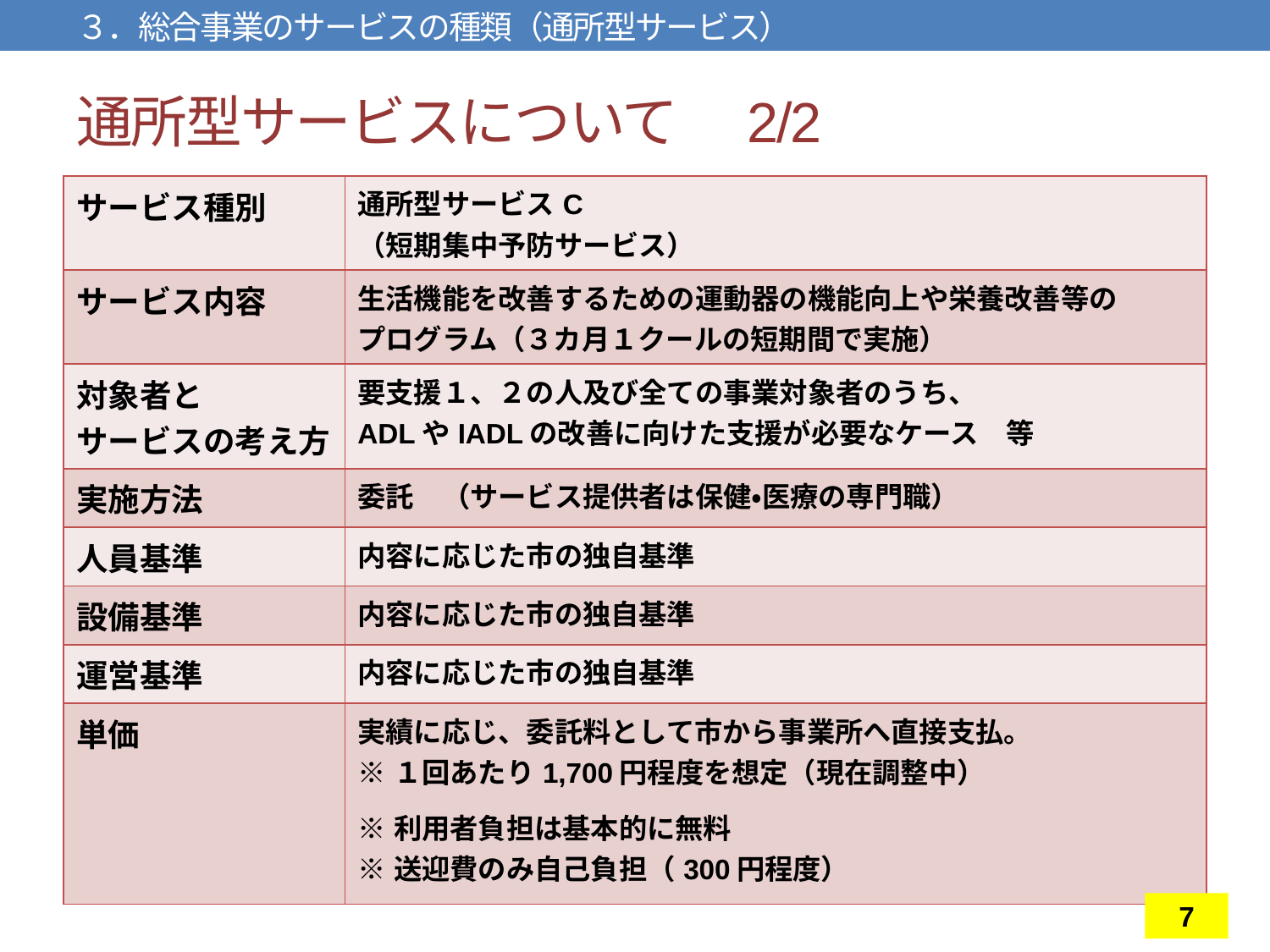

３．総合事業のサービスの種類（通所型サービス）
# 通所型サービスについて　2/2
| サービス種別 | 通所型サービスC （短期集中予防サービス） |
| --- | --- |
| サービス内容 | 生活機能を改善するための運動器の機能向上や栄養改善等の プログラム（３カ月１クールの短期間で実施） |
| 対象者と サービスの考え方 | 要支援１、２の人及び全ての事業対象者のうち、 ADLやIADLの改善に向けた支援が必要なケース　等 |
| 実施方法 | 委託　（サービス提供者は保健・医療の専門職） |
| 人員基準 | 内容に応じた市の独自基準 |
| 設備基準 | 内容に応じた市の独自基準 |
| 運営基準 | 内容に応じた市の独自基準 |
| 単価 | 実績に応じ、委託料として市から事業所へ直接支払。 ※１回あたり1,700円程度を想定（現在調整中） ※利用者負担は基本的に無料 ※送迎費のみ自己負担（300円程度） |
7